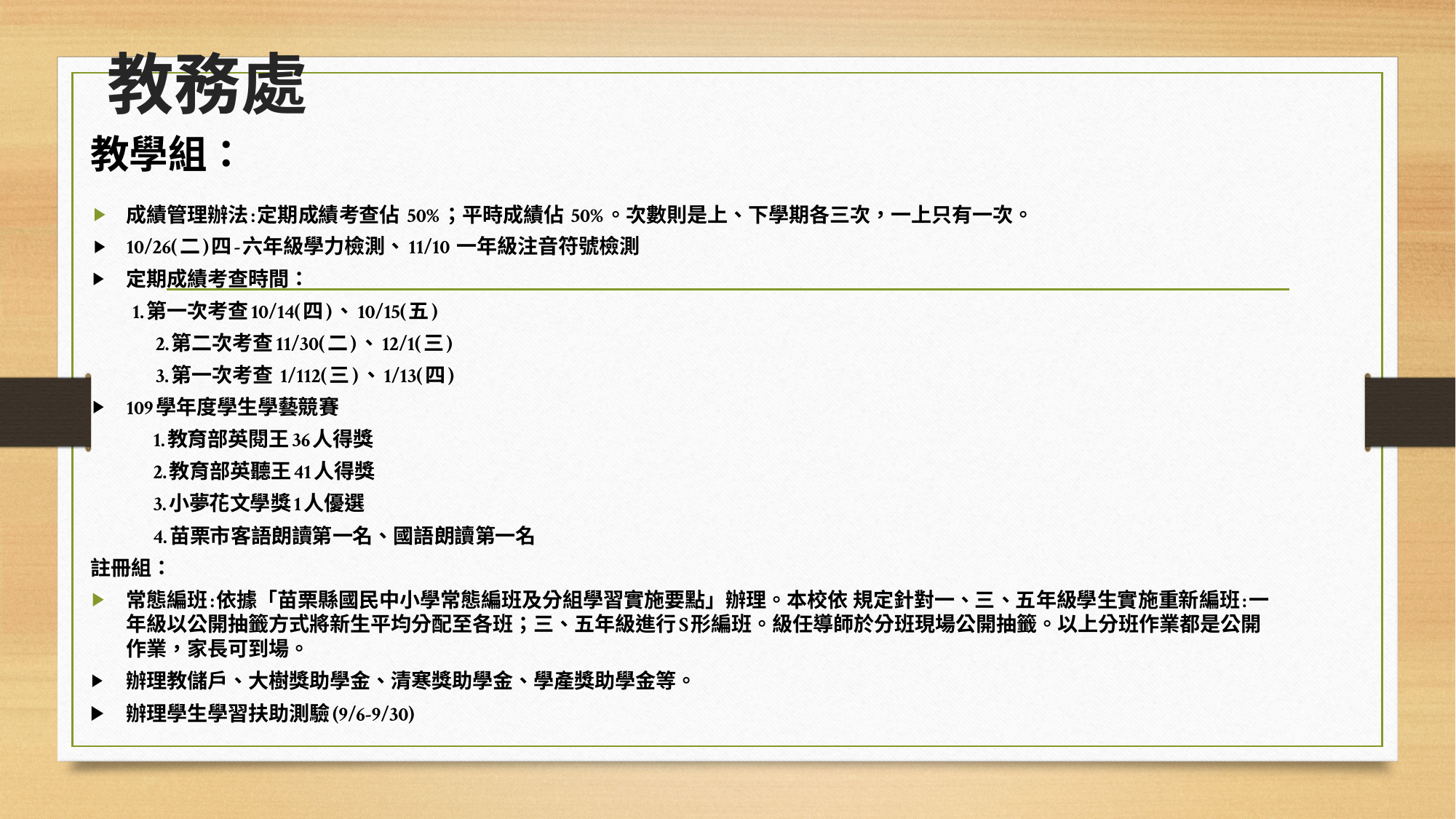

# 教務處

教學組：

成績管理辦法:定期成績考查佔 50%；平時成績佔 50%。次數則是上、下學期各三次，一上只有一次。
10/26(二)四-六年級學力檢測、11/10 一年級注音符號檢測
定期成績考查時間：
          1.第一次考查10/14(四)、10/15(五)
       2.第二次考查11/30(二)、12/1(三)
       3.第一次考查 1/112(三)、1/13(四)
109學年度學生學藝競賽
               1.教育部英閱王36人得獎
               2.教育部英聽王41人得獎
               3.小夢花文學獎1人優選
               4.苗栗市客語朗讀第一名、國語朗讀第一名
註冊組：
常態編班:依據「苗栗縣國民中小學常態編班及分組學習實施要點」辦理。本校依 規定針對一、三、五年級學生實施重新編班:一年級以公開抽籤方式將新生平均分配至各班；三、五年級進行S形編班。級任導師於分班現場公開抽籤。以上分班作業都是公開作業，家長可到場。
辦理教儲戶、大樹獎助學金、清寒獎助學金、學產獎助學金等。
辦理學生學習扶助測驗(9/6-9/30)